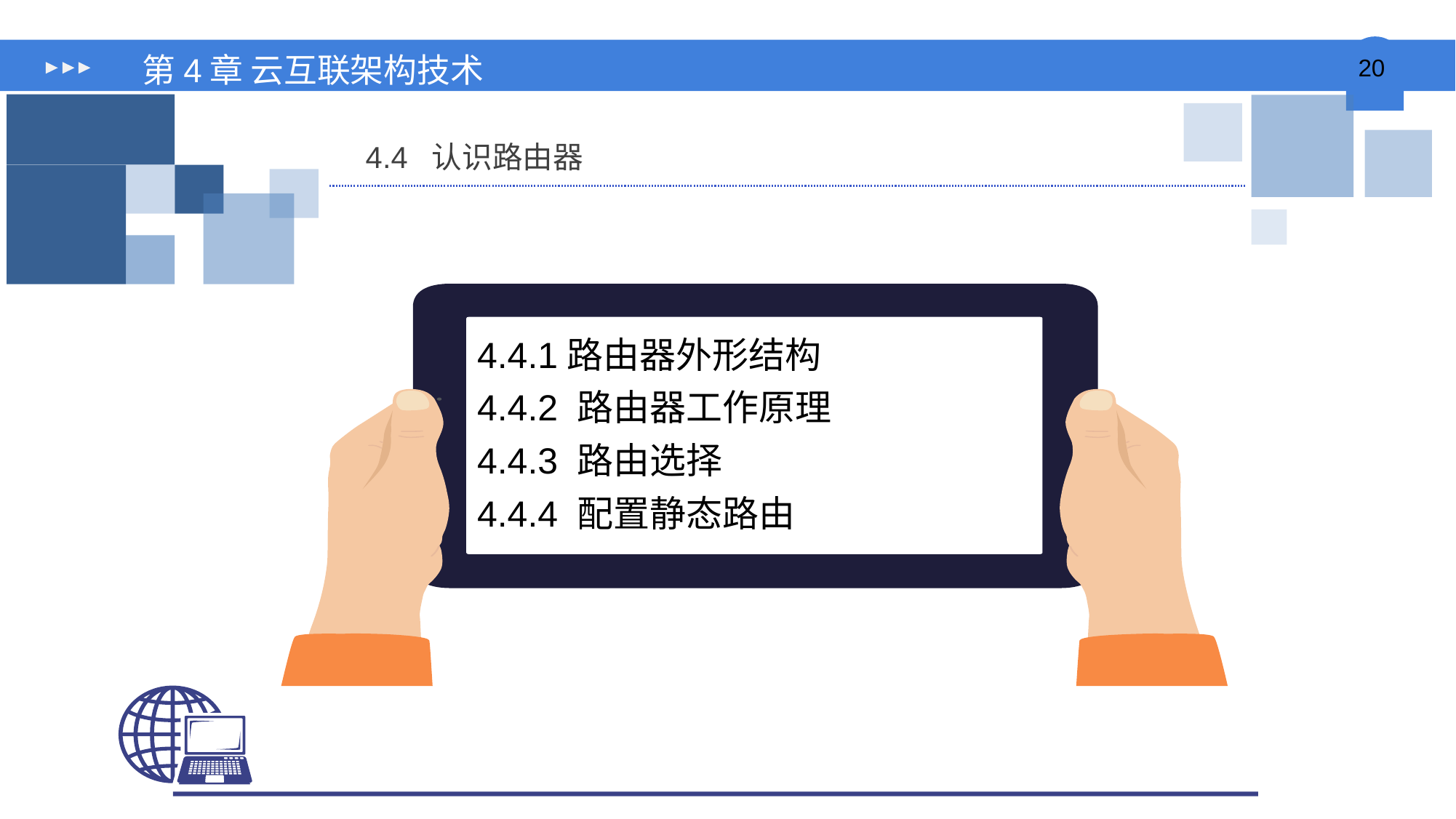

# 第4章 云互联架构技术
4.4  认识路由器

4.4.1路由器外形结构
4.4.2 路由器工作原理
4.4.3 路由选择
4.4.4 配置静态路由